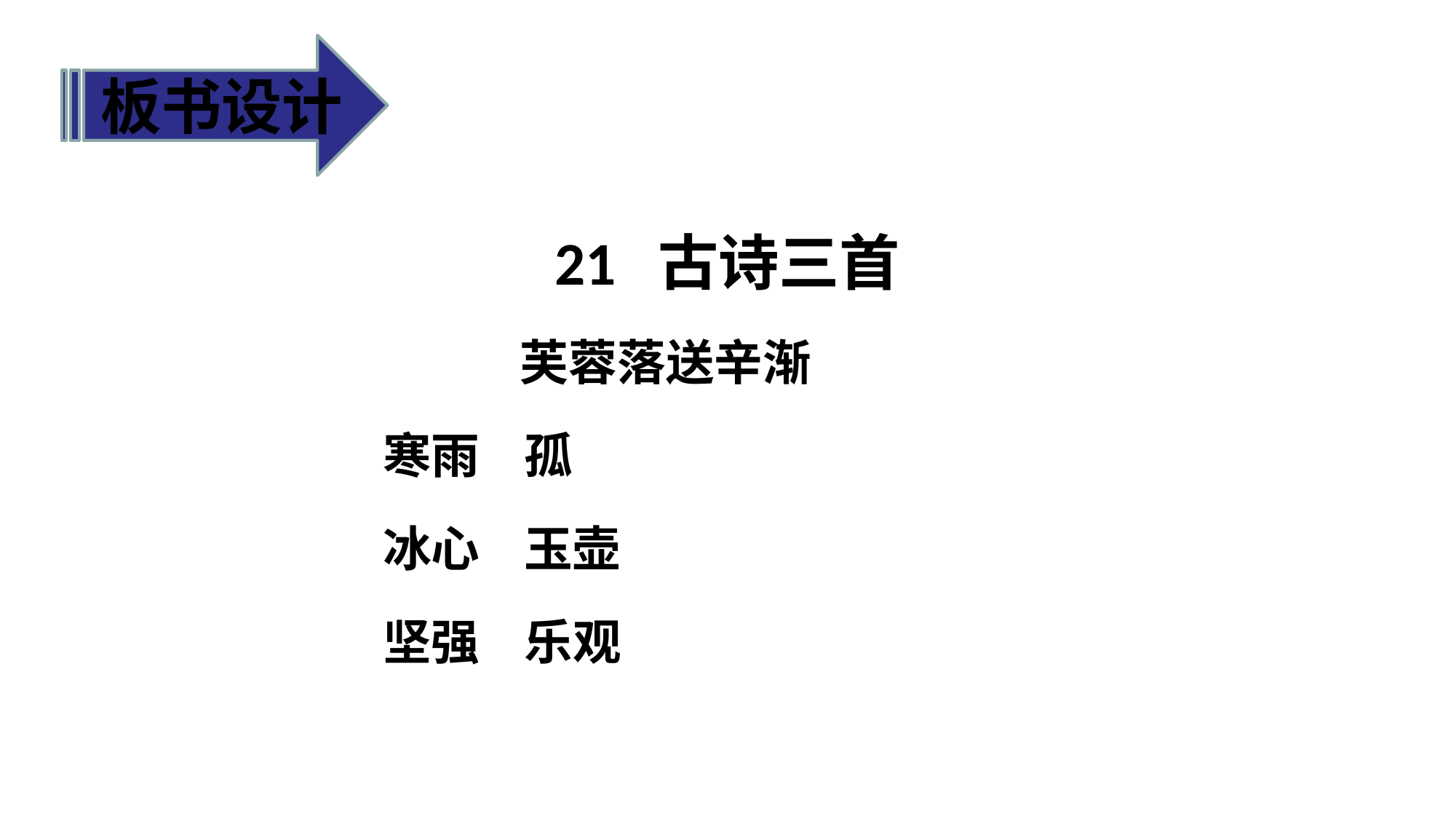

板书设计
21  古诗三首
  芙蓉落送辛渐
                  寒雨    孤
                  冰心    玉壶
                  坚强    乐观